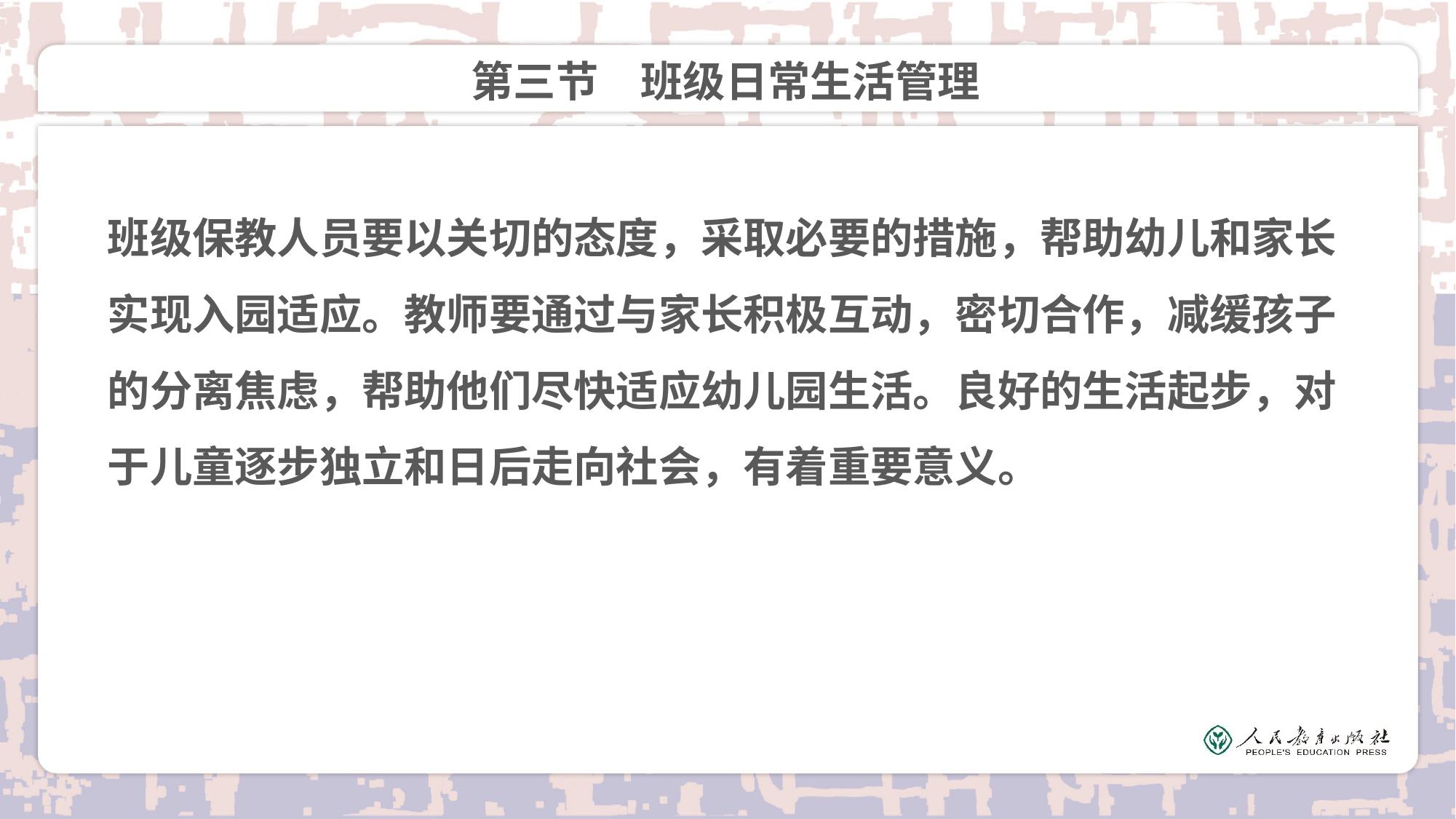

# 第三节　班级日常生活管理
班级保教人员要以关切的态度，采取必要的措施，帮助幼儿和家长实现入园适应。教师要通过与家长积极互动，密切合作，减缓孩子的分离焦虑，帮助他们尽快适应幼儿园生活。良好的生活起步，对于儿童逐步独立和日后走向社会，有着重要意义。